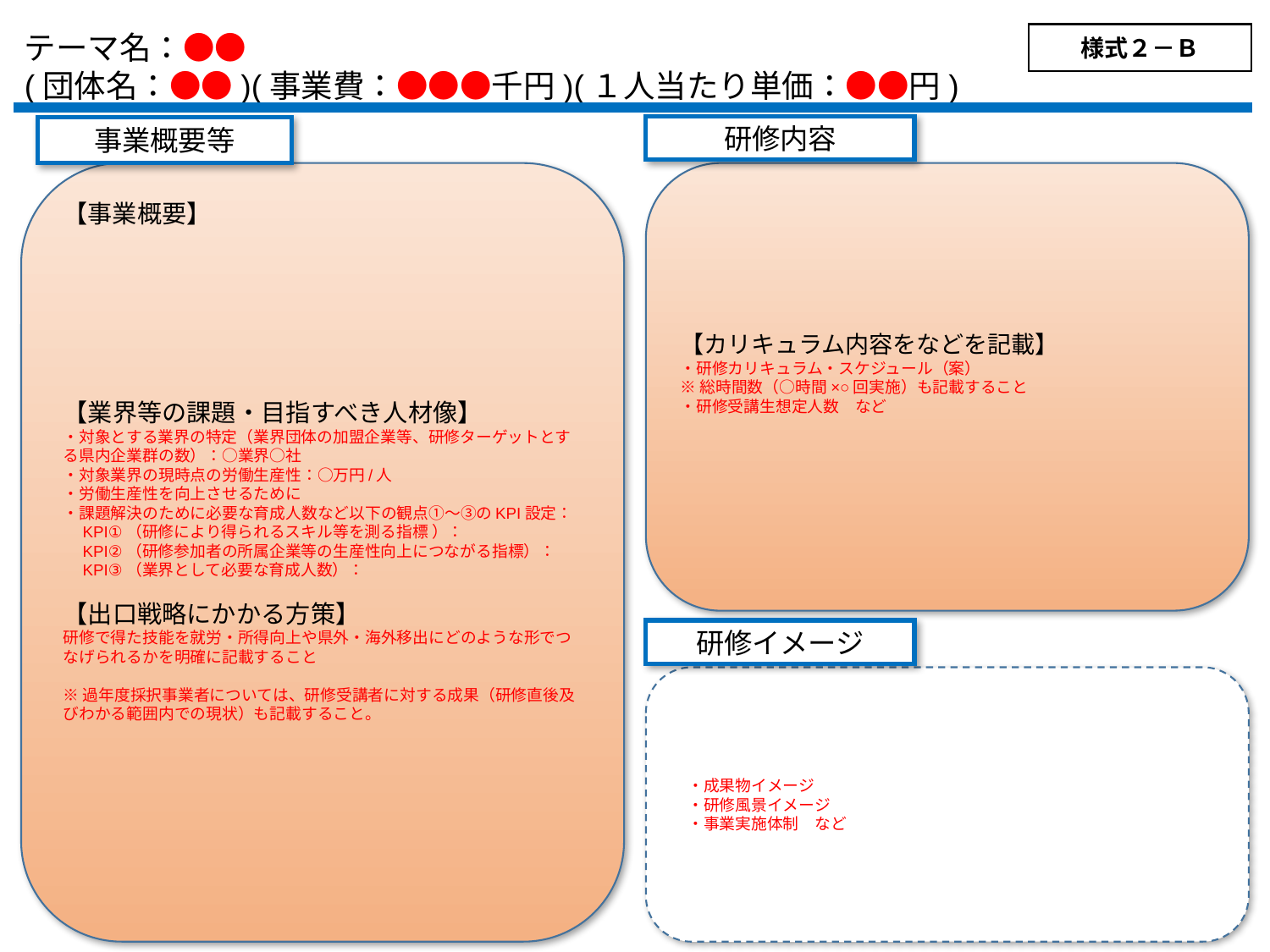

テーマ名：●●
(団体名：●●)(事業費：●●●千円)(１人当たり単価：●●円)
様式２－Ｂ

研修内容
事業概要等
【事業概要】

【業界等の課題・目指すべき人材像】
・対象とする業界の特定（業界団体の加盟企業等、研修ターゲットとする県内企業群の数）：○業界○社
・対象業界の現時点の労働生産性：○万円/人
・労働生産性を向上させるために
・課題解決のために必要な育成人数など以下の観点①～③のKPI設定：
　KPI①（研修により得られるスキル等を測る指標 ）：
　KPI②（研修参加者の所属企業等の生産性向上につながる指標）：
　KPI③（業界として必要な育成人数）：

【出口戦略にかかる方策】
研修で得た技能を就労・所得向上や県外・海外移出にどのような形でつなげられるかを明確に記載すること

※過年度採択事業者については、研修受講者に対する成果（研修直後及びわかる範囲内での現状）も記載すること。
【カリキュラム内容をなどを記載】
・研修カリキュラム・スケジュール（案）
※総時間数（○時間×○回実施）も記載すること
・研修受講生想定人数　など

研修イメージ
　・成果物イメージ
　・研修風景イメージ
　・事業実施体制　など